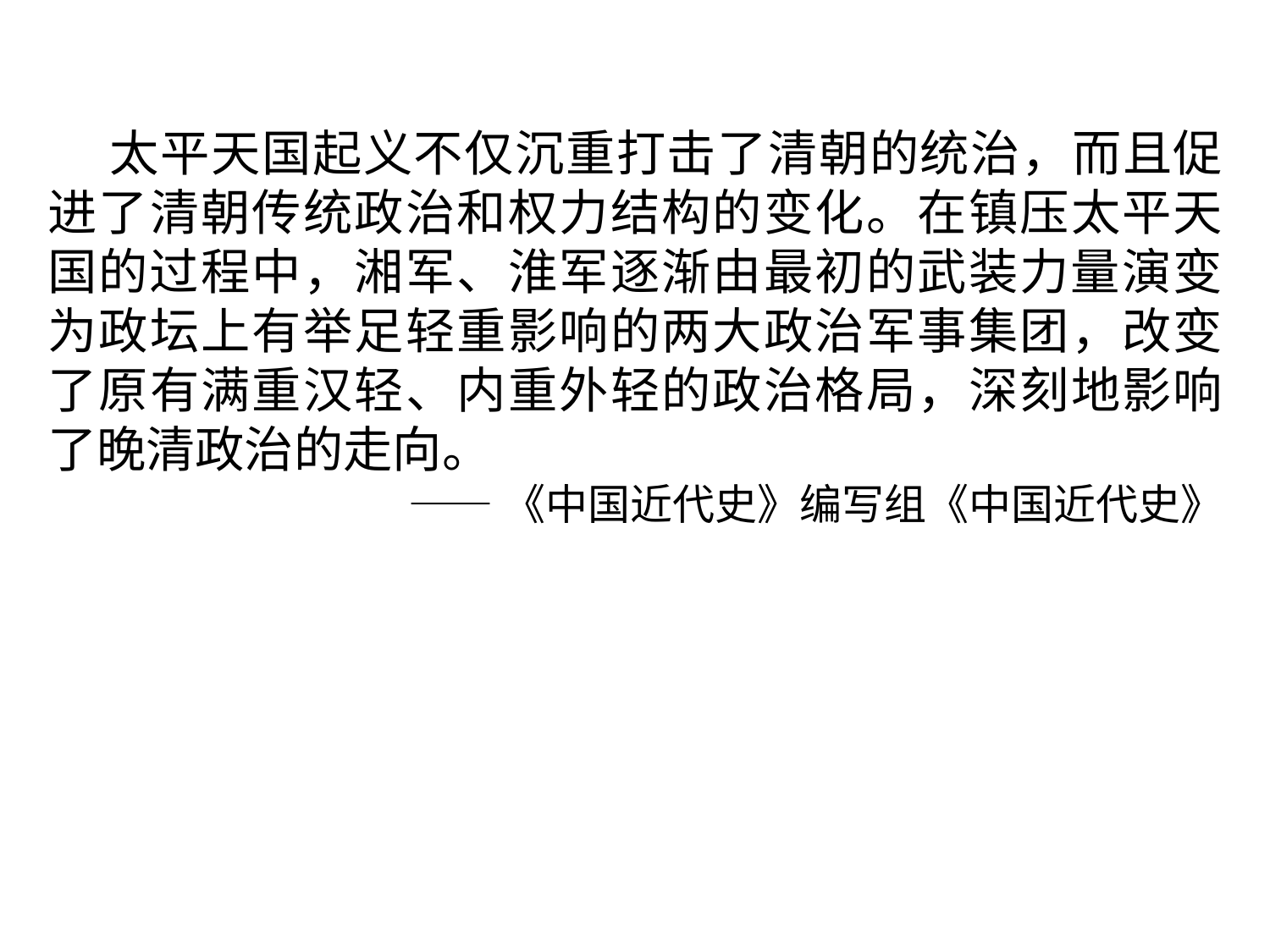

太平天国起义不仅沉重打击了清朝的统治，而且促进了清朝传统政治和权力结构的变化。在镇压太平天国的过程中，湘军、淮军逐渐由最初的武装力量演变为政坛上有举足轻重影响的两大政治军事集团，改变了原有满重汉轻、内重外轻的政治格局，深刻地影响了晚清政治的走向。
——《中国近代史》编写组《中国近代史》